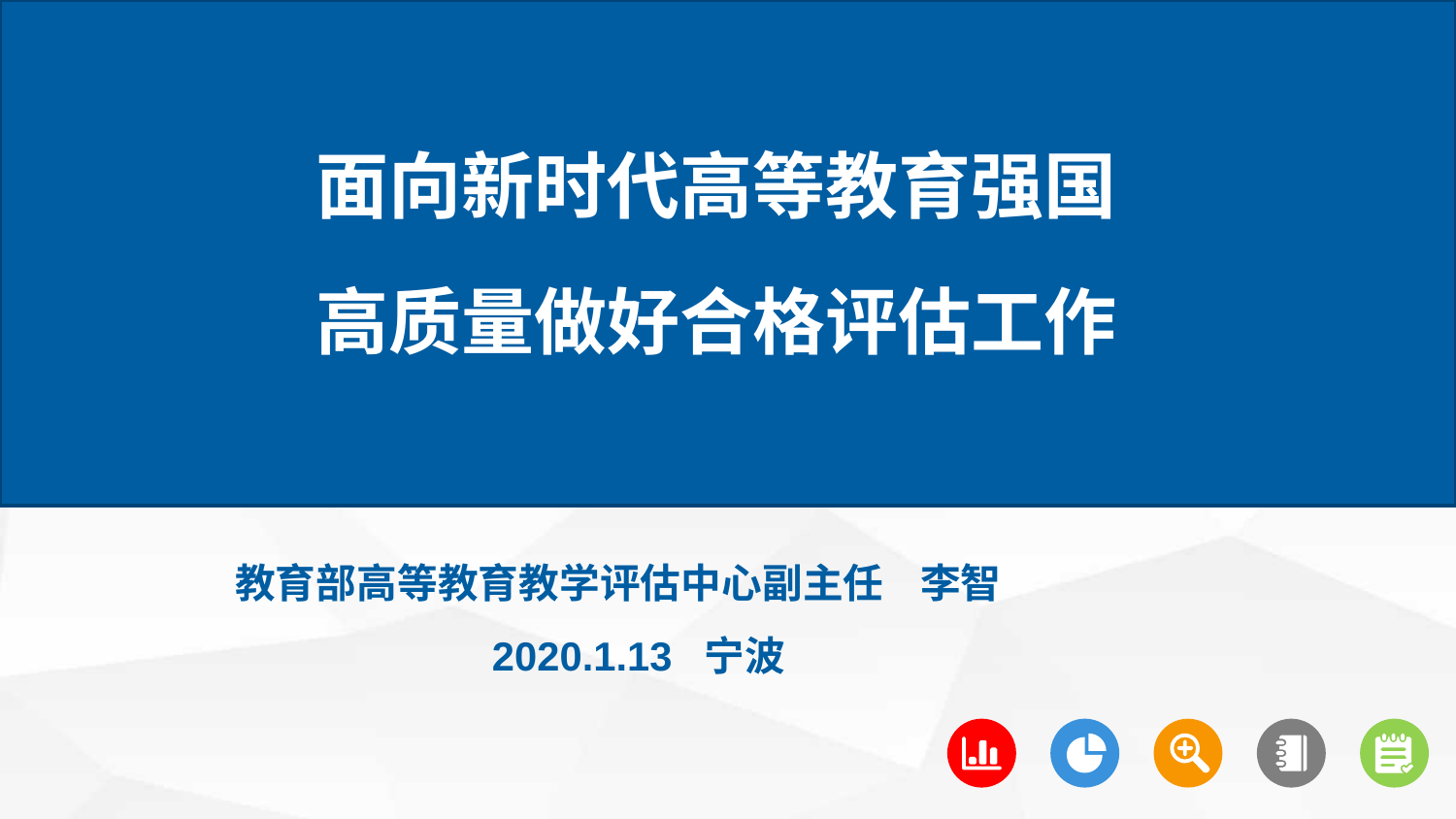

面向新时代高等教育强国
高质量做好合格评估工作
教育部高等教育教学评估中心副主任    李智
                       2020.1.13  宁波